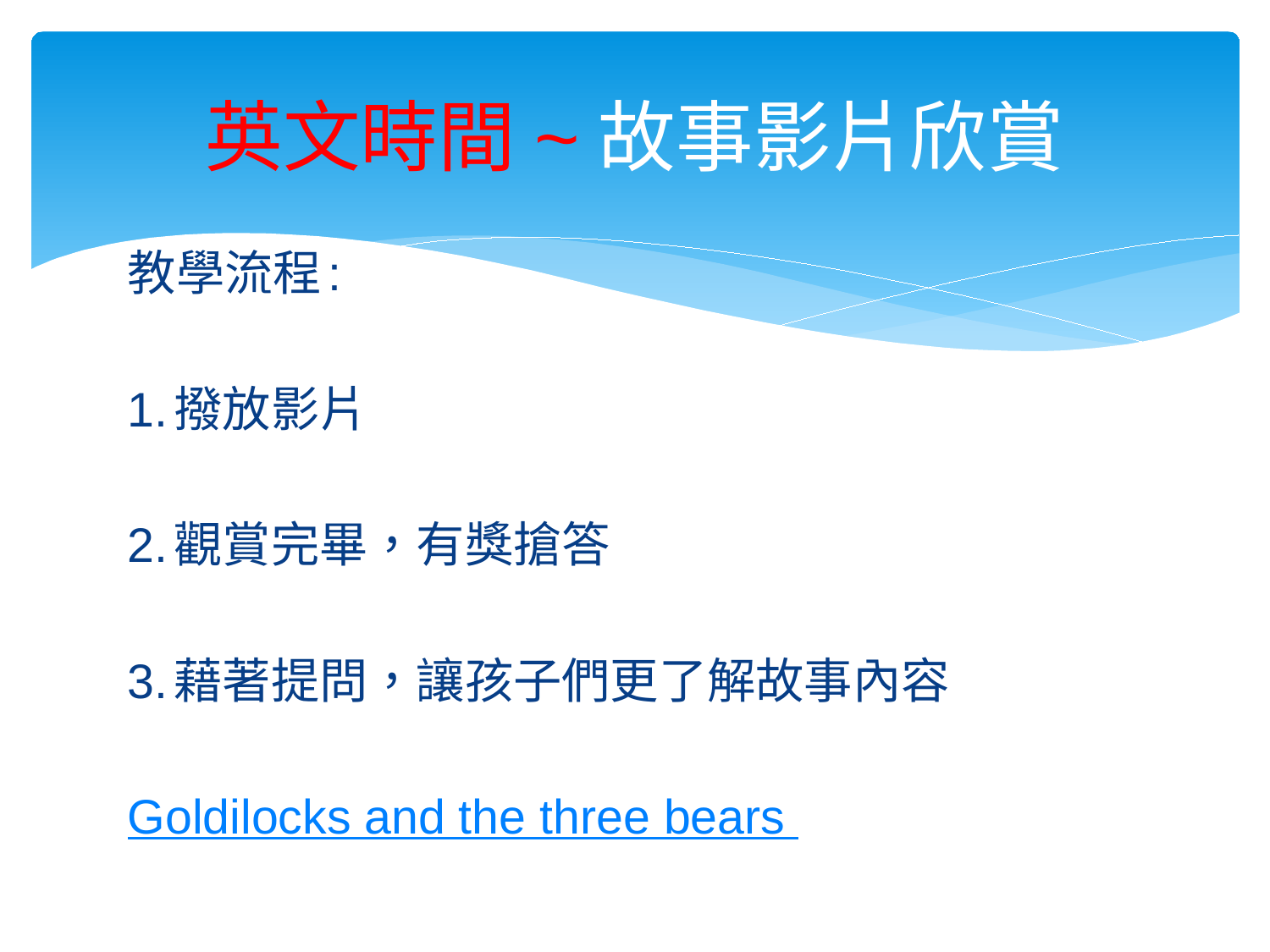

# 英文時間~故事影片欣賞
教學流程:

1.撥放影片

2.觀賞完畢，有獎搶答

3.藉著提問，讓孩子們更了解故事內容

Goldilocks and the three bears